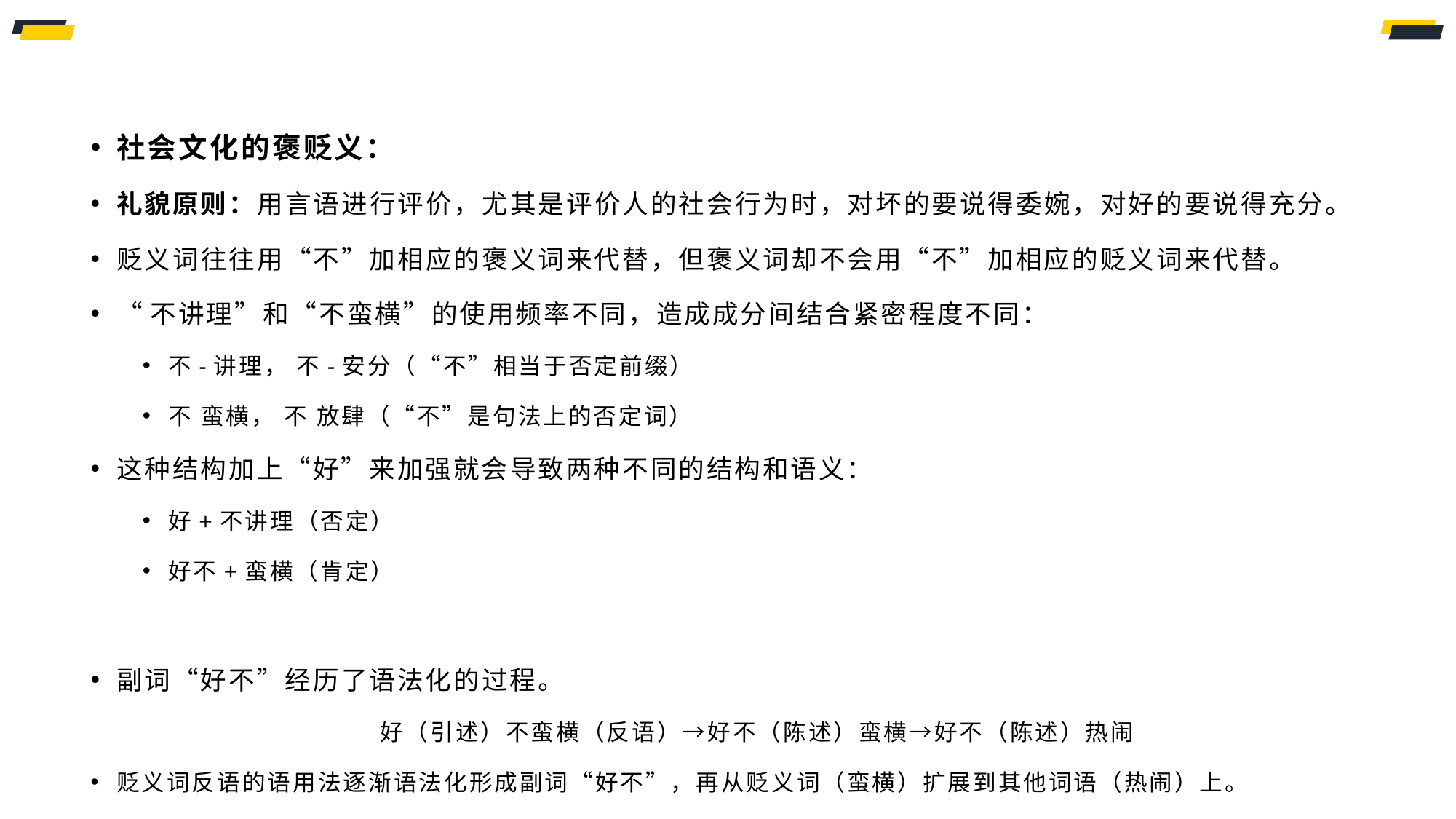

社会文化的褒贬义：
礼貌原则：用言语进行评价，尤其是评价人的社会行为时，对坏的要说得委婉，对好的要说得充分。
贬义词往往用“不”加相应的褒义词来代替，但褒义词却不会用“不”加相应的贬义词来代替。
“不讲理”和“不蛮横”的使用频率不同，造成成分间结合紧密程度不同：
不-讲理， 不-安分（“不”相当于否定前缀）
不 蛮横， 不 放肆（“不”是句法上的否定词）
这种结构加上“好”来加强就会导致两种不同的结构和语义：
好+不讲理（否定）
好不+蛮横（肯定）

副词“好不”经历了语法化的过程。
好（引述）不蛮横（反语）→好不（陈述）蛮横→好不（陈述）热闹
贬义词反语的语用法逐渐语法化形成副词“好不”，再从贬义词（蛮横）扩展到其他词语（热闹）上。